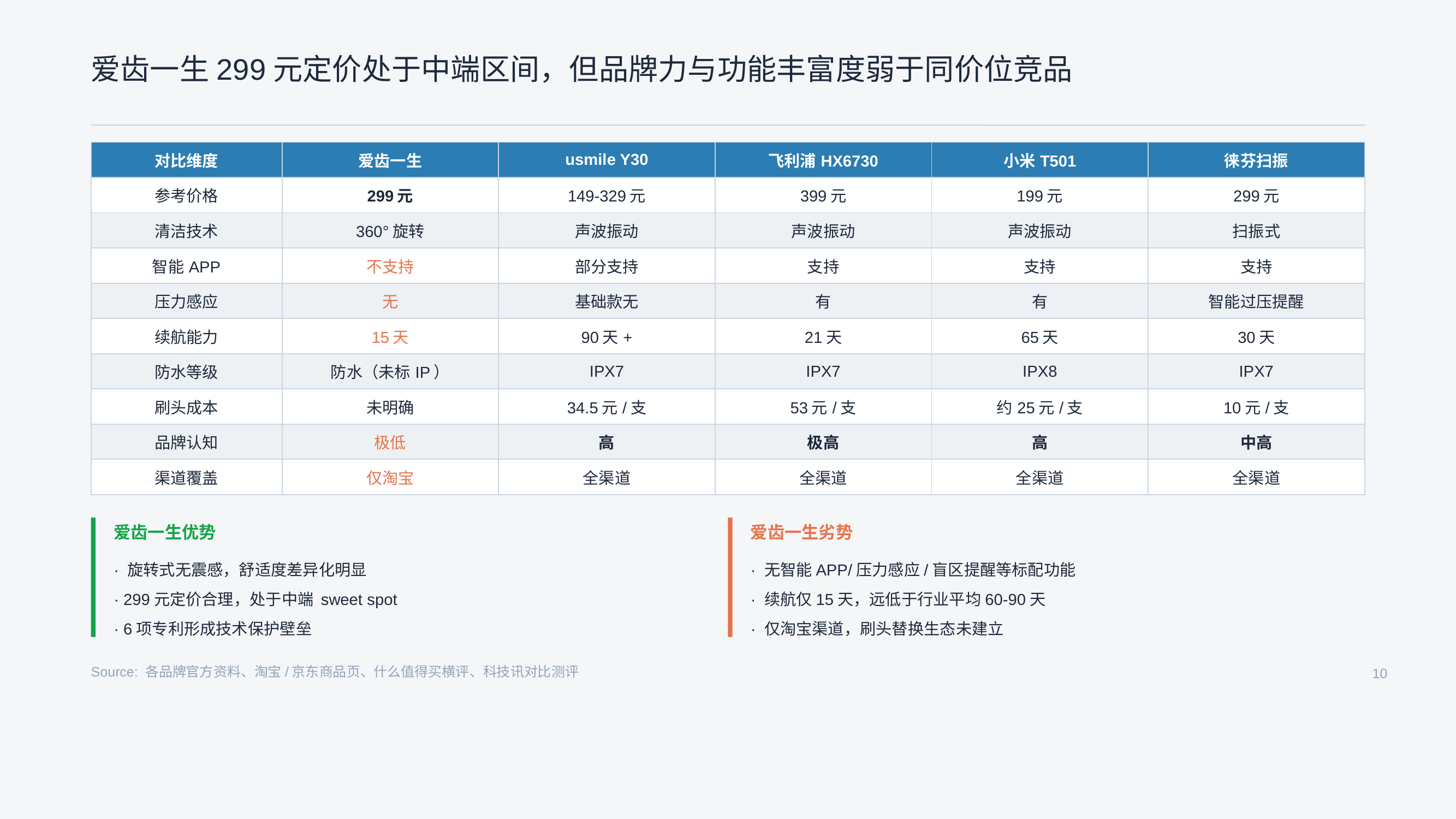

爱齿一生299元定价处于中端区间，但品牌力与功能丰富度弱于同价位竞品

| 对比维度 | 爱齿一生 | usmile Y30 | 飞利浦HX6730 | 小米T501 | 徕芬扫振 |
| --- | --- | --- | --- | --- | --- |
| 参考价格 | 299元 | 149-329元 | 399元 | 199元 | 299元 |
| 清洁技术 | 360°旋转 | 声波振动 | 声波振动 | 声波振动 | 扫振式 |
| 智能APP | 不支持 | 部分支持 | 支持 | 支持 | 支持 |
| 压力感应 | 无 | 基础款无 | 有 | 有 | 智能过压提醒 |
| 续航能力 | 15天 | 90天+ | 21天 | 65天 | 30天 |
| 防水等级 | 防水（未标IP） | IPX7 | IPX7 | IPX8 | IPX7 |
| 刷头成本 | 未明确 | 34.5元/支 | 53元/支 | 约25元/支 | 10元/支 |
| 品牌认知 | 极低 | 高 | 极高 | 高 | 中高 |
| 渠道覆盖 | 仅淘宝 | 全渠道 | 全渠道 | 全渠道 | 全渠道 |

爱齿一生优势

爱齿一生劣势
· 旋转式无震感，舒适度差异化明显
· 299元定价合理，处于中端 sweet spot
· 6项专利形成技术保护壁垒
· 无智能APP/压力感应/盲区提醒等标配功能
· 续航仅15天，远低于行业平均60-90天
· 仅淘宝渠道，刷头替换生态未建立
Source: 各品牌官方资料、淘宝/京东商品页、什么值得买横评、科技讯对比测评
10